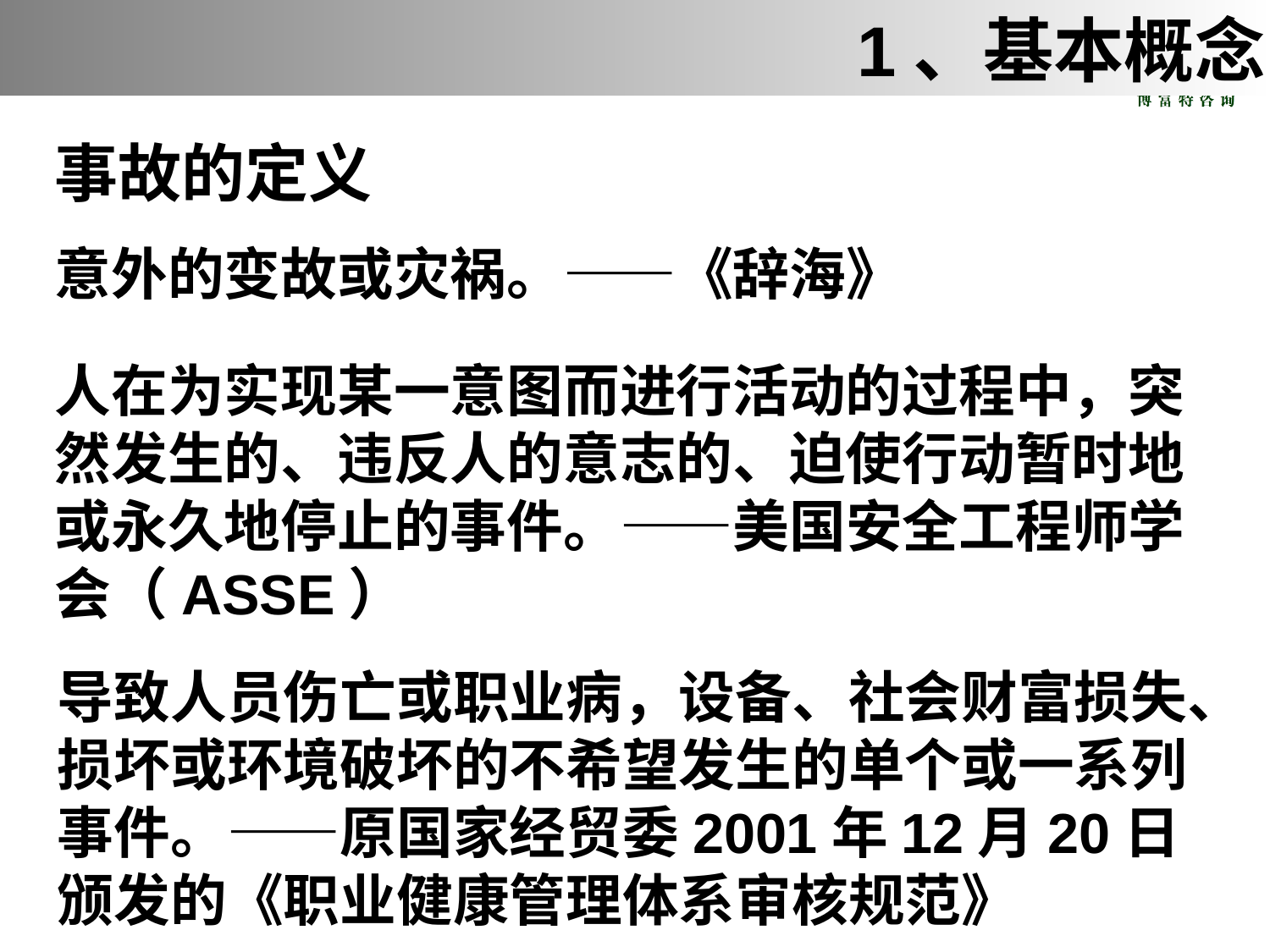

1、基本概念
事故的定义
意外的变故或灾祸。——《辞海》
人在为实现某一意图而进行活动的过程中，突然发生的、违反人的意志的、迫使行动暂时地或永久地停止的事件。——美国安全工程师学会（ASSE）
导致人员伤亡或职业病，设备、社会财富损失、损坏或环境破坏的不希望发生的单个或一系列事件。——原国家经贸委2001年12月20日颁发的《职业健康管理体系审核规范》